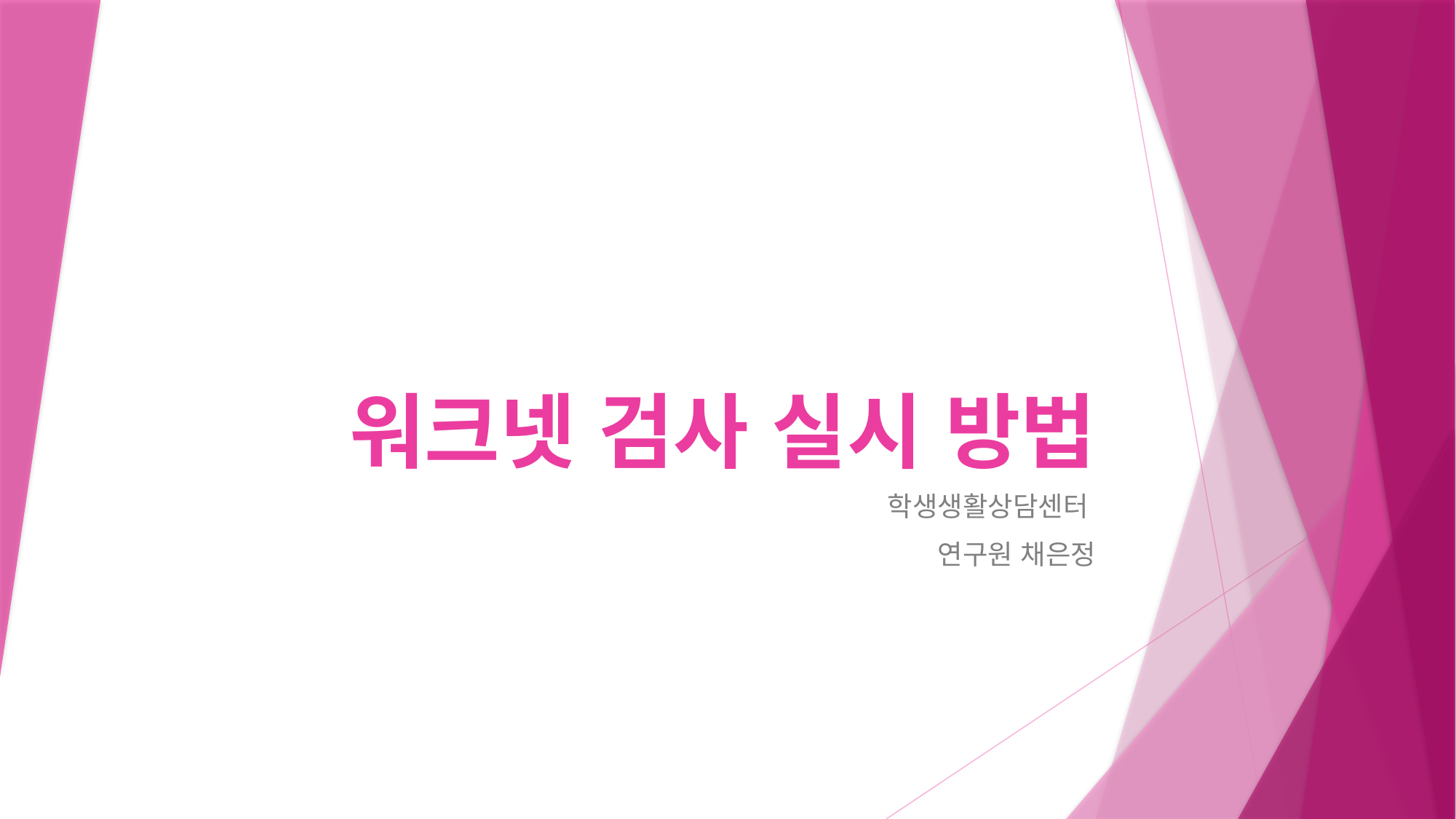

# 워크넷 검사 실시 방법
학생생활상담센터
연구원 채은정